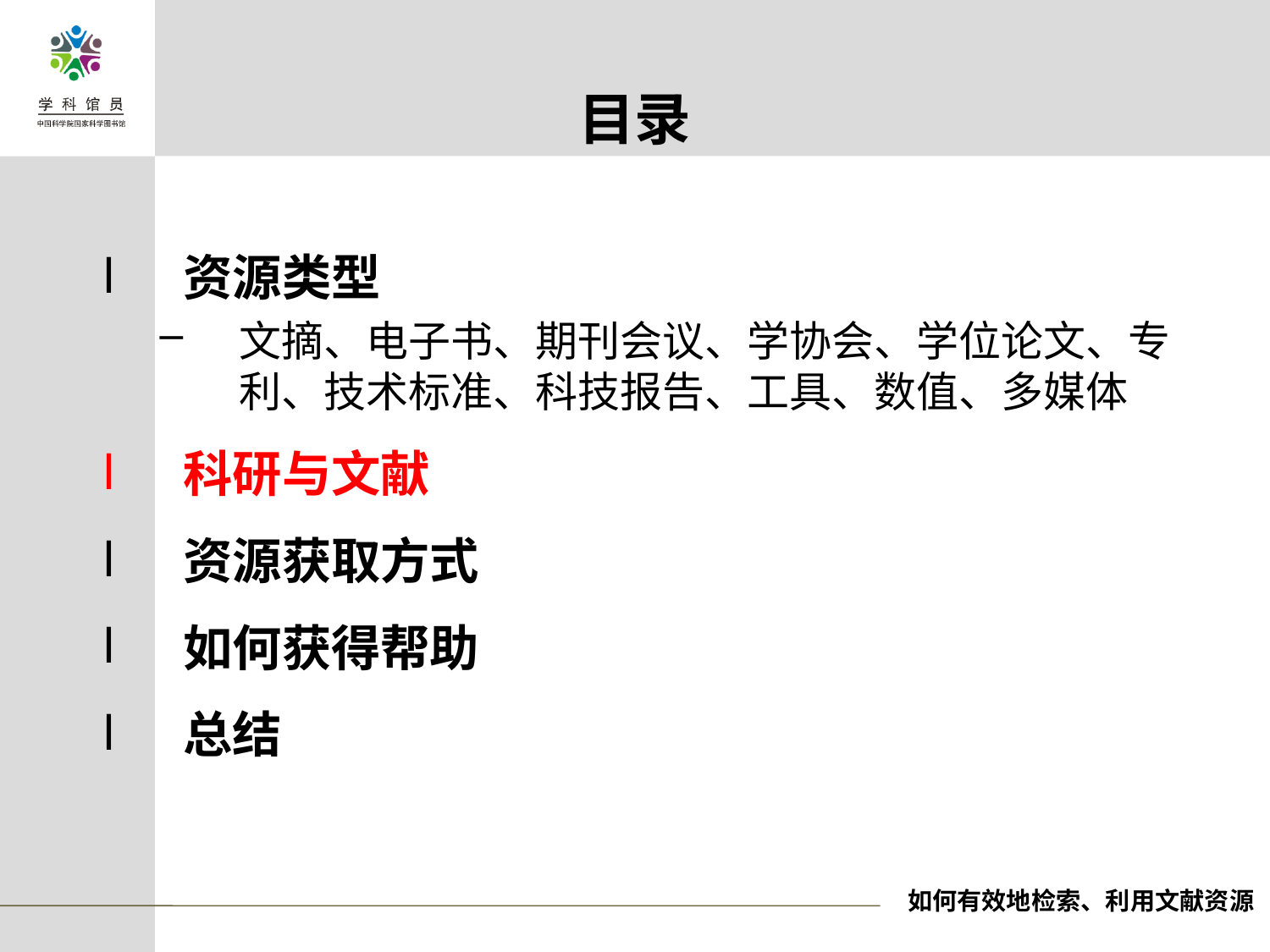

# 目录
资源类型
文摘、电子书、期刊会议、学协会、学位论文、专利、技术标准、科技报告、工具、数值、多媒体
科研与文献
资源获取方式
如何获得帮助
总结

如何有效地检索、利用文献资源